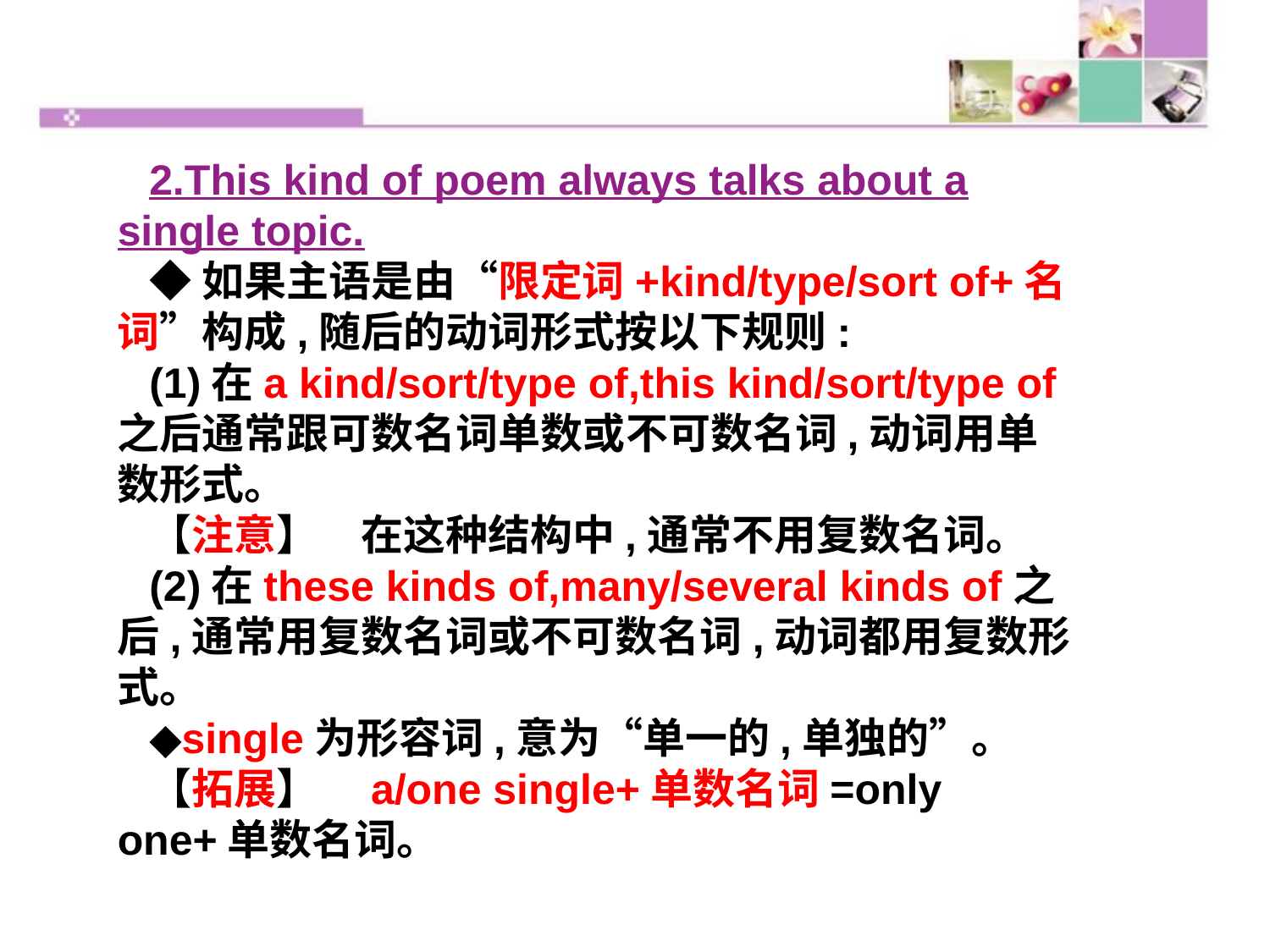

2.This kind of poem always talks about a single topic.
◆如果主语是由“限定词+kind/type/sort of+名词”构成,随后的动词形式按以下规则:
(1)在a kind/sort/type of,this kind/sort/type of之后通常跟可数名词单数或不可数名词,动词用单数形式。
【注意】　在这种结构中,通常不用复数名词。
(2)在these kinds of,many/several kinds of之后,通常用复数名词或不可数名词,动词都用复数形式。
◆single为形容词,意为“单一的,单独的”。
【拓展】　a/one single+单数名词=only one+单数名词。